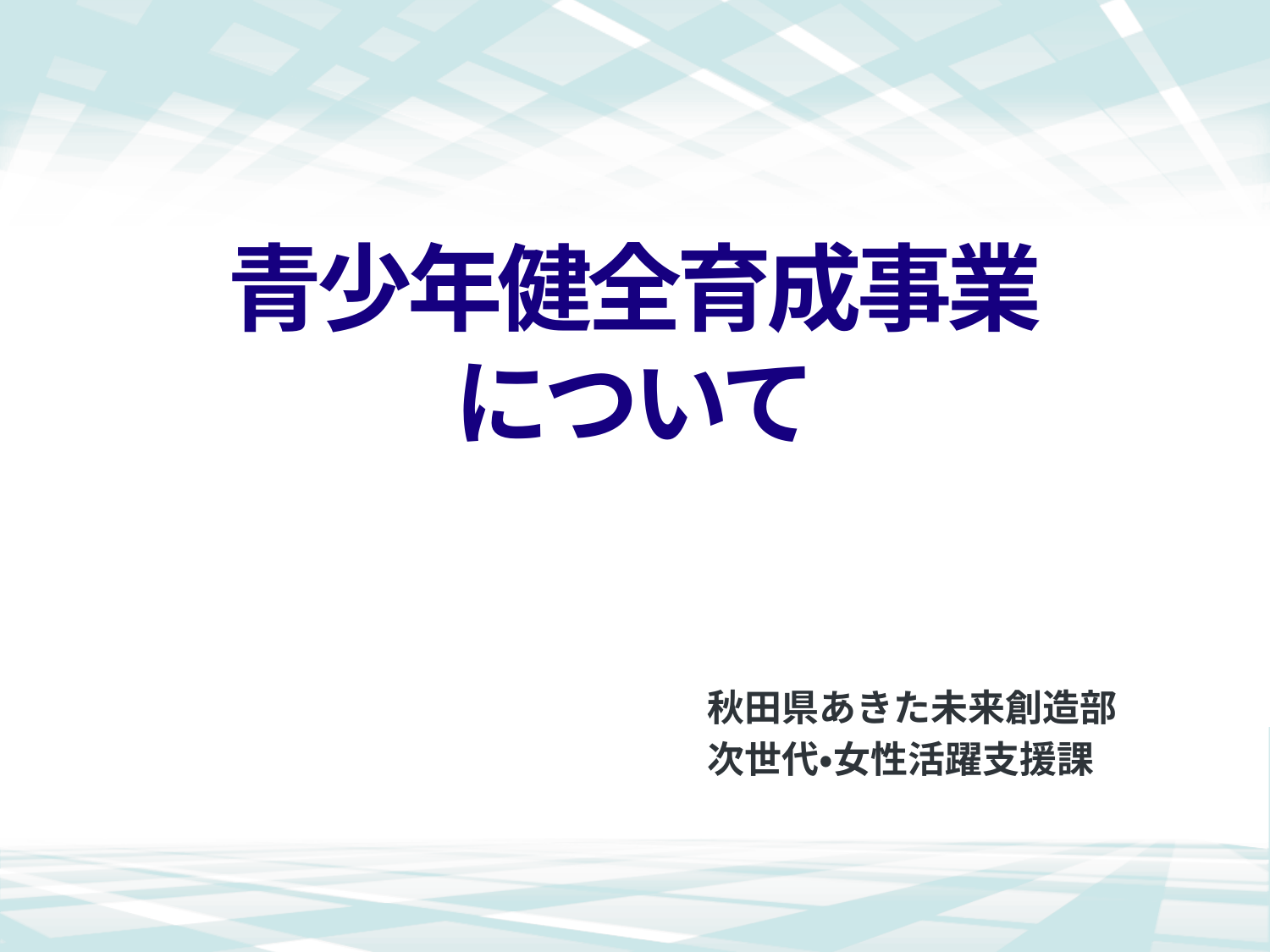

# 青少年健全育成事業
について

秋田県あきた未来創造部
次世代・女性活躍支援課